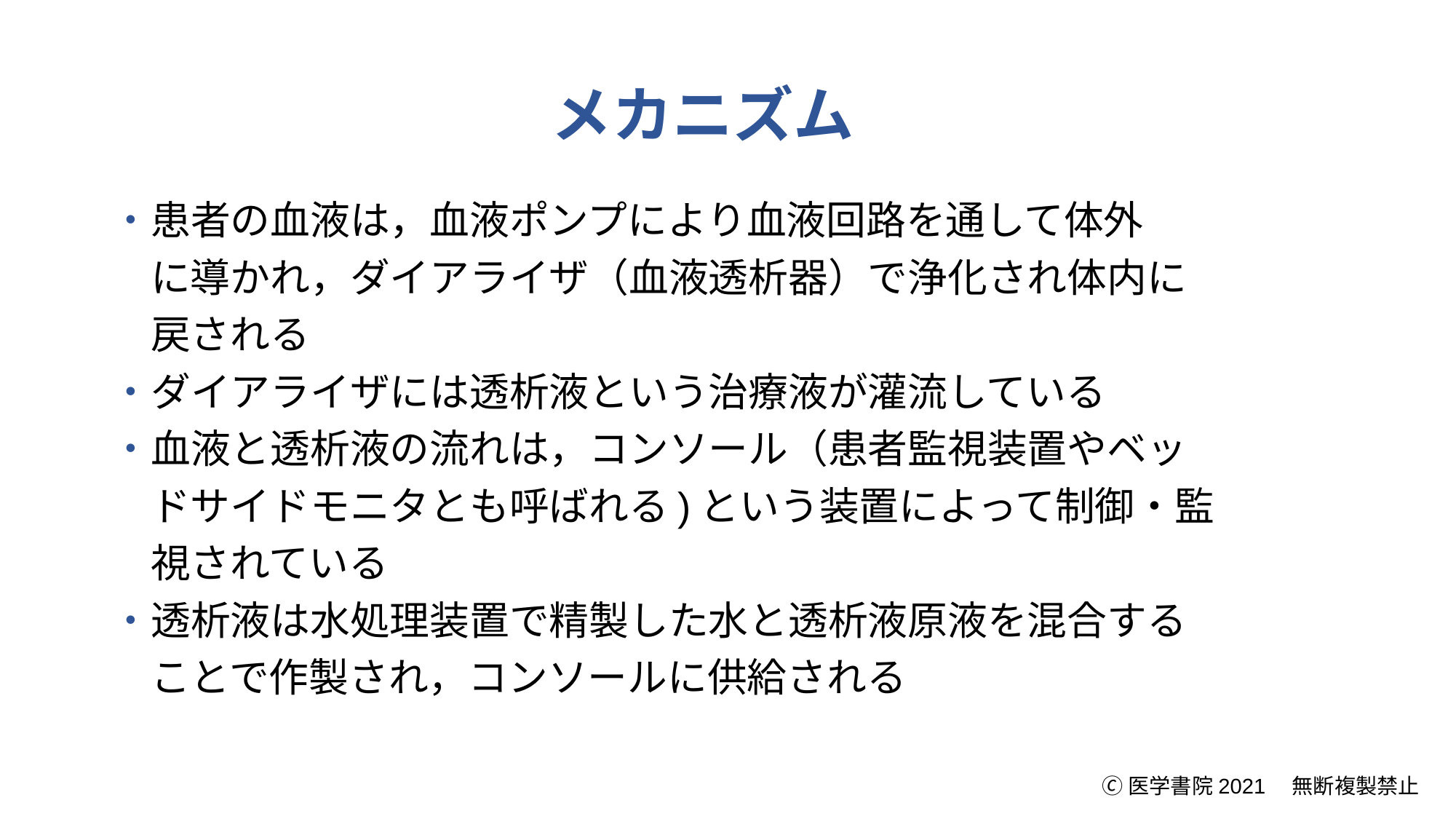

# メカニズム
・患者の血液は，血液ポンプにより血液回路を通して体外
　に導かれ，ダイアライザ（血液透析器）で浄化され体内に
　戻される
・ダイアライザには透析液という治療液が灌流している
・血液と透析液の流れは，コンソール（患者監視装置やベッ
　ドサイドモニタとも呼ばれる)という装置によって制御・監
　視されている
・透析液は水処理装置で精製した水と透析液原液を混合する
　ことで作製され，コンソールに供給される
🄫医学書院2021　無断複製禁止